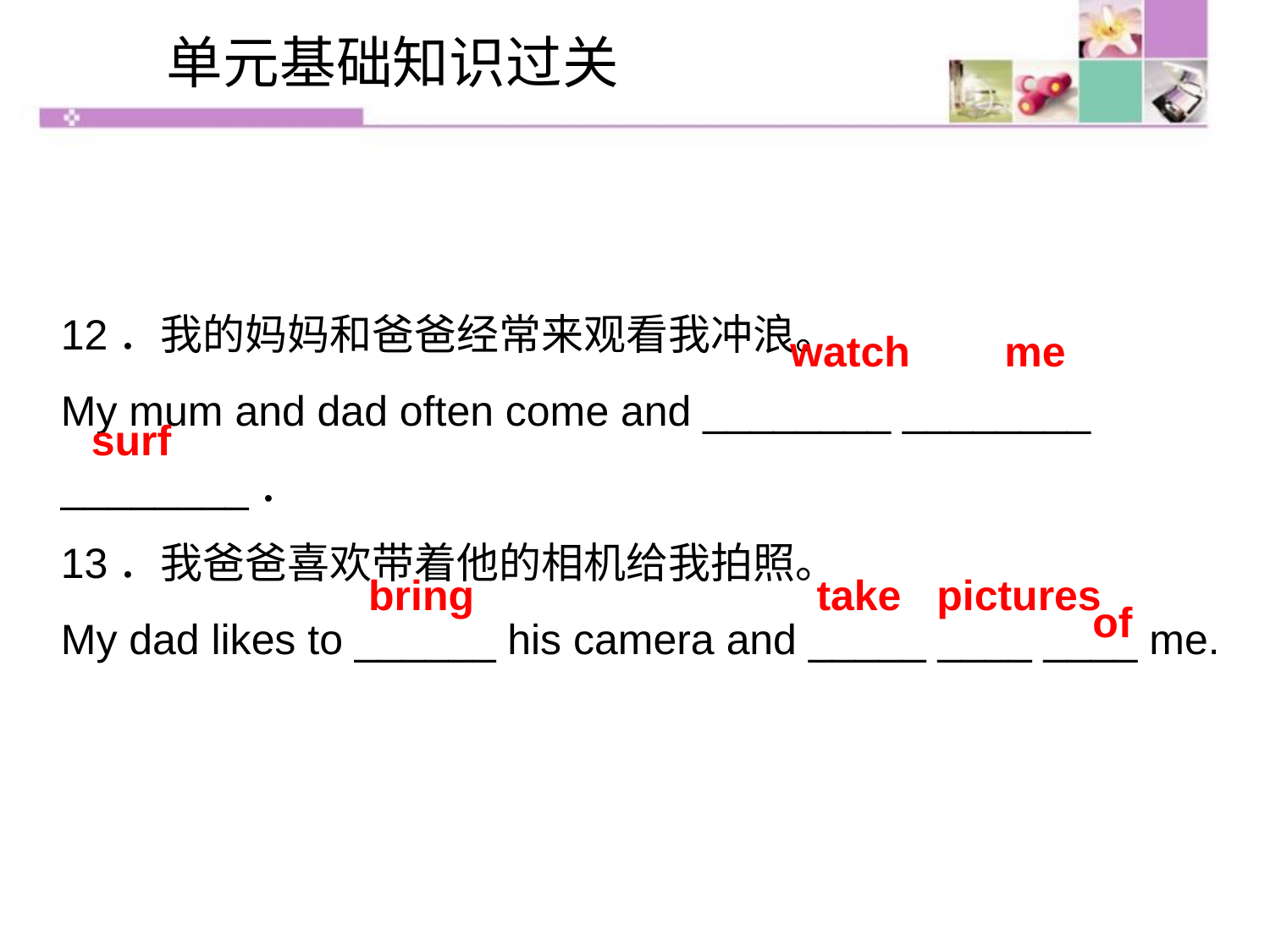

单元基础知识过关
12．我的妈妈和爸爸经常来观看我冲浪。
My mum and dad often come and ________ ________ ________．
13．我爸爸喜欢带着他的相机给我拍照。
My dad likes to ______ his camera and _____ ____ ____ me.
watch        me
surf
bring                             take   pictures
 of